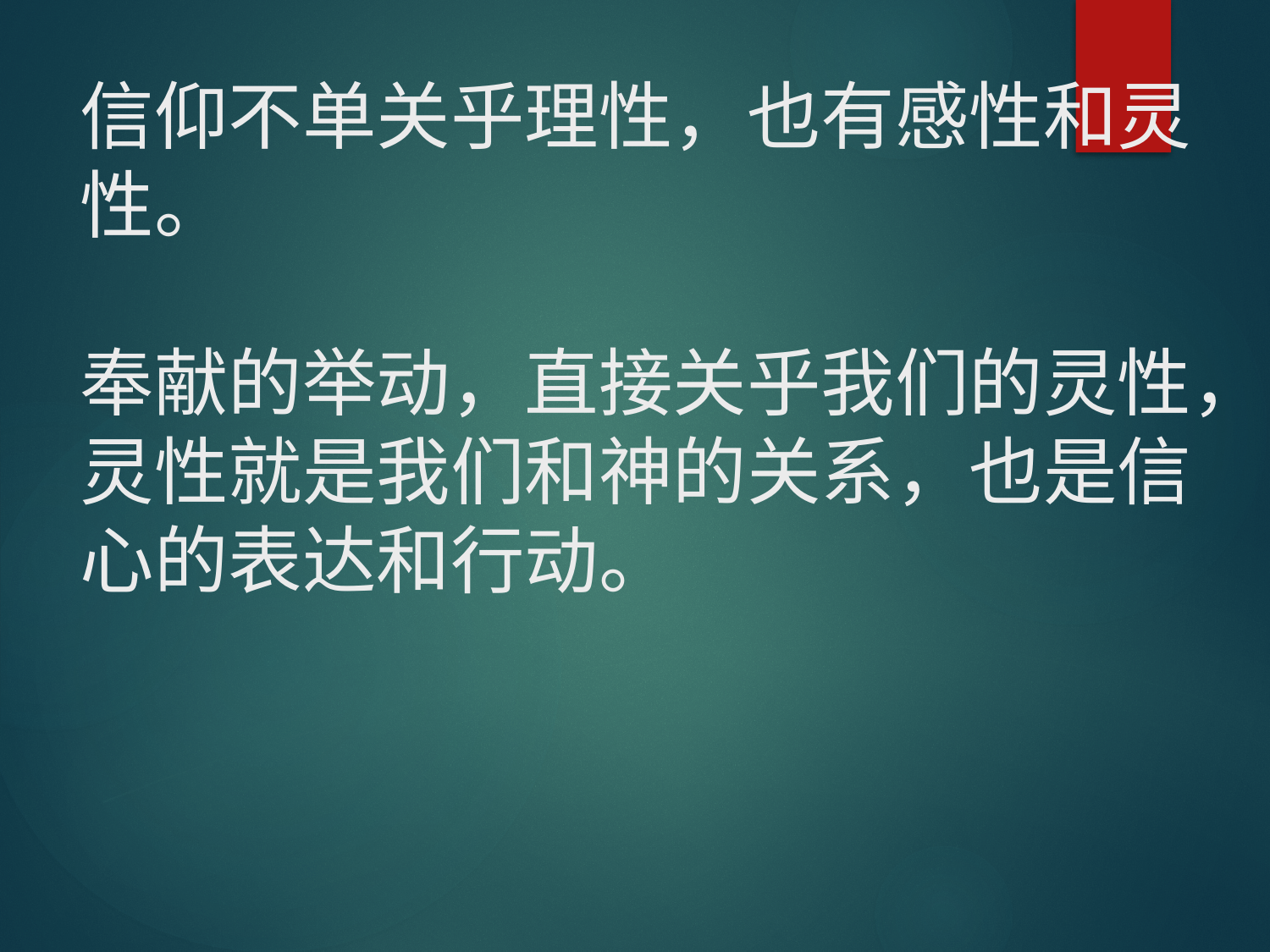

# 信仰不单关乎理性，也有感性和灵性。 奉献的举动，直接关乎我们的灵性，灵性就是我们和神的关系，也是信心的表达和行动。